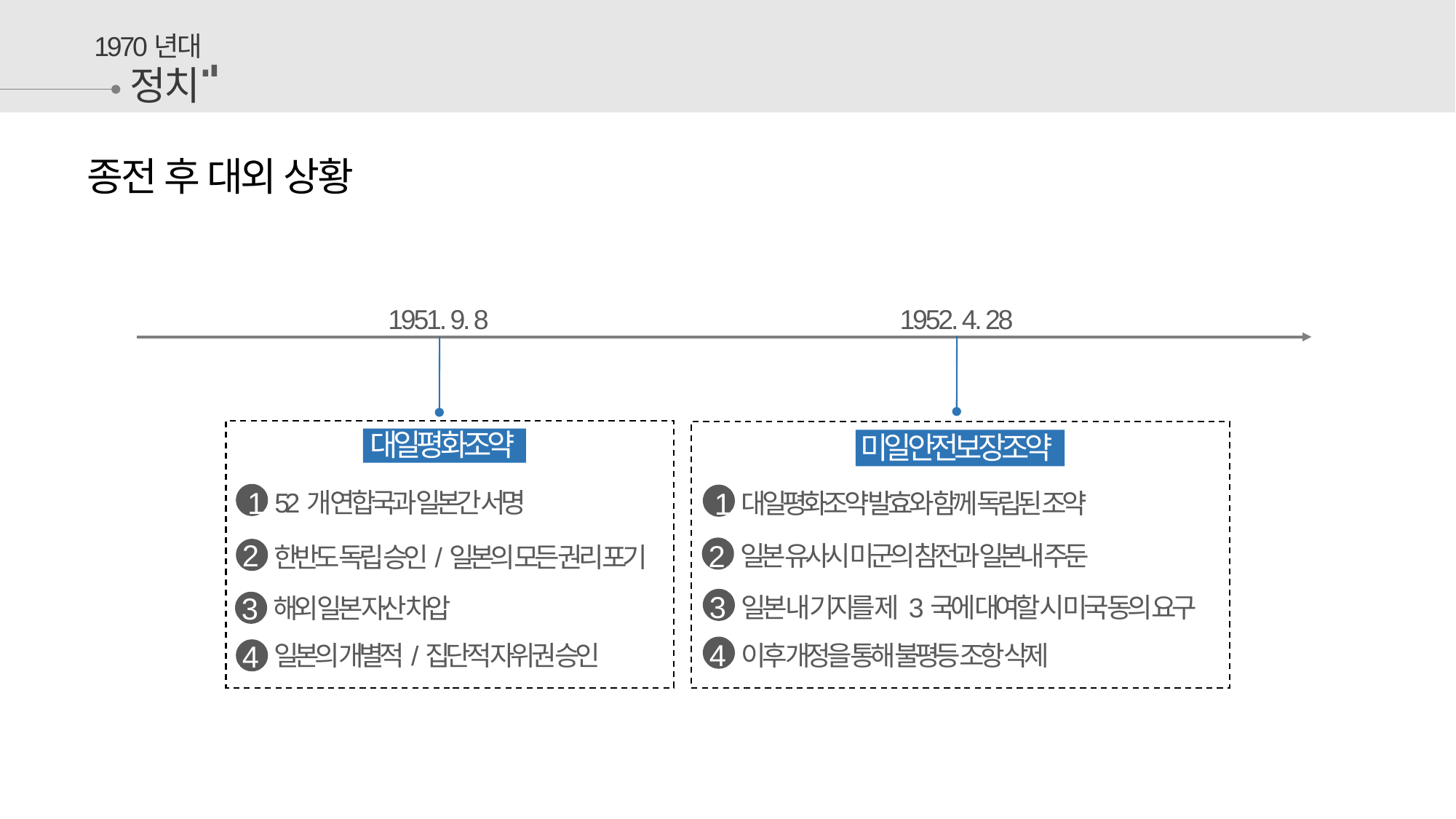

1970년대

정치
종전 후 대외 상황
1951. 9. 8
대일평화조약

1

52개 연합국과 일본간 서명
2

한반도 독립 승인/일본의 모든 권리 포기
3

해외 일본 자산 차압
4

일본의 개별적/집단적 자위권 승인
1952. 4. 28
미일안전보장조약

1
대일평화조약 발효와 함께 독립된 조약

2
일본 유사시 미군의 참전과 일본내 주둔

3
일본 내 기지를 제 3국에 대여할 시 미국 동의 요구

4
이후 개정을 통해 불평등 조항 삭제